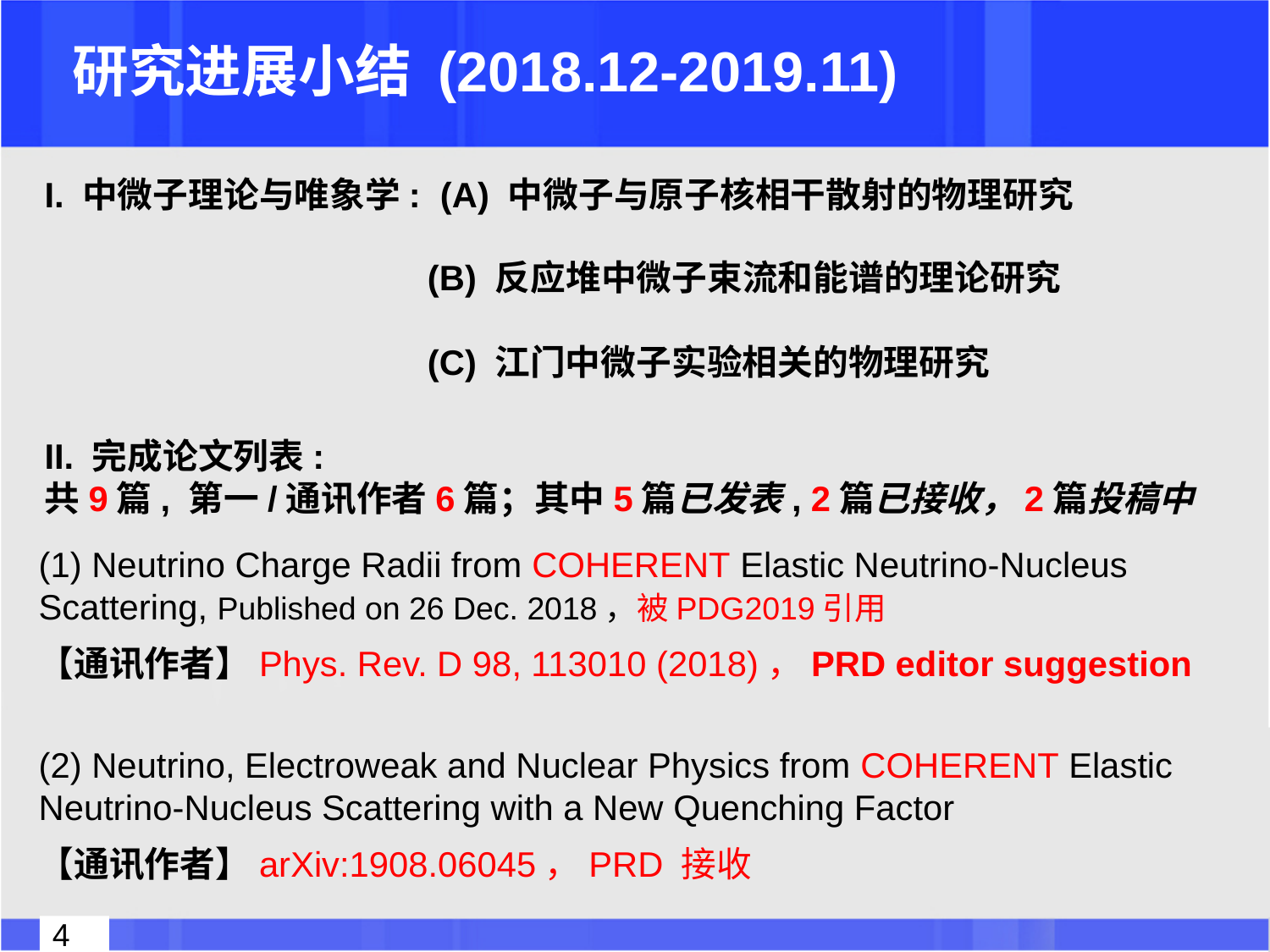

# 研究进展小结 (2018.12-2019.11)
I. 中微子理论与唯象学:  (A) 中微子与原子核相干散射的物理研究
 (B) 反应堆中微子束流和能谱的理论研究
(C) 江门中微子实验相关的物理研究
II. 完成论文列表:
共9篇, 第一/通讯作者6篇；其中5篇已发表, 2篇已接收，2篇投稿中
(1) Neutrino Charge Radii from COHERENT Elastic Neutrino-Nucleus Scattering, Published on 26 Dec. 2018，被PDG2019引用
【通讯作者】Phys. Rev. D 98, 113010 (2018)，PRD editor suggestion

(2) Neutrino, Electroweak and Nuclear Physics from COHERENT Elastic Neutrino-Nucleus Scattering with a New Quenching Factor
【通讯作者】arXiv:1908.06045，PRD 接收